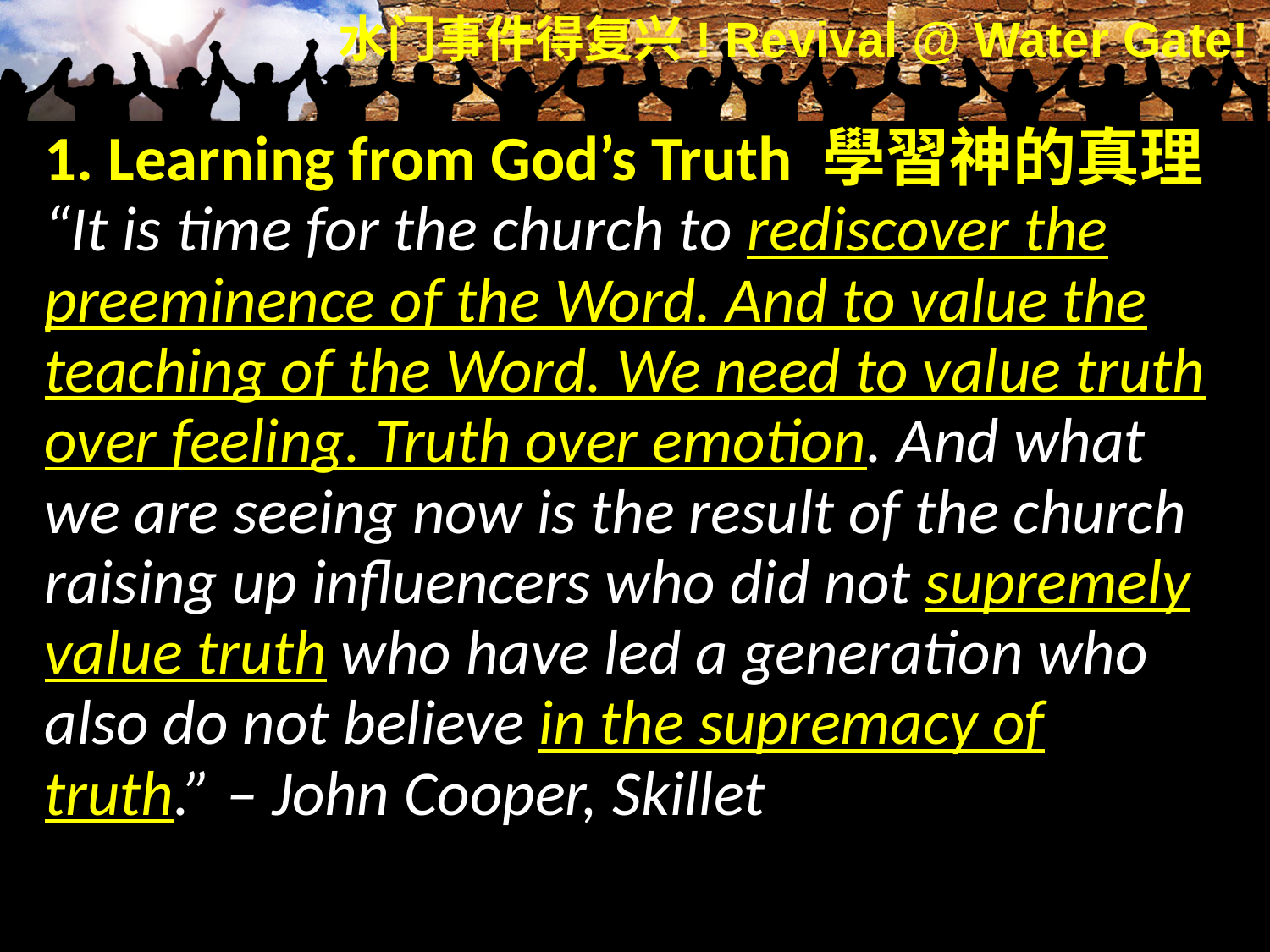

1. Learning from God’s Truth 學習神的真理
“It is time for the church to rediscover the preeminence of the Word. And to value the teaching of the Word. We need to value truth over feeling. Truth over emotion. And what we are seeing now is the result of the church raising up influencers who did not supremely value truth who have led a generation who also do not believe in the supremacy of truth.” – John Cooper, Skillet